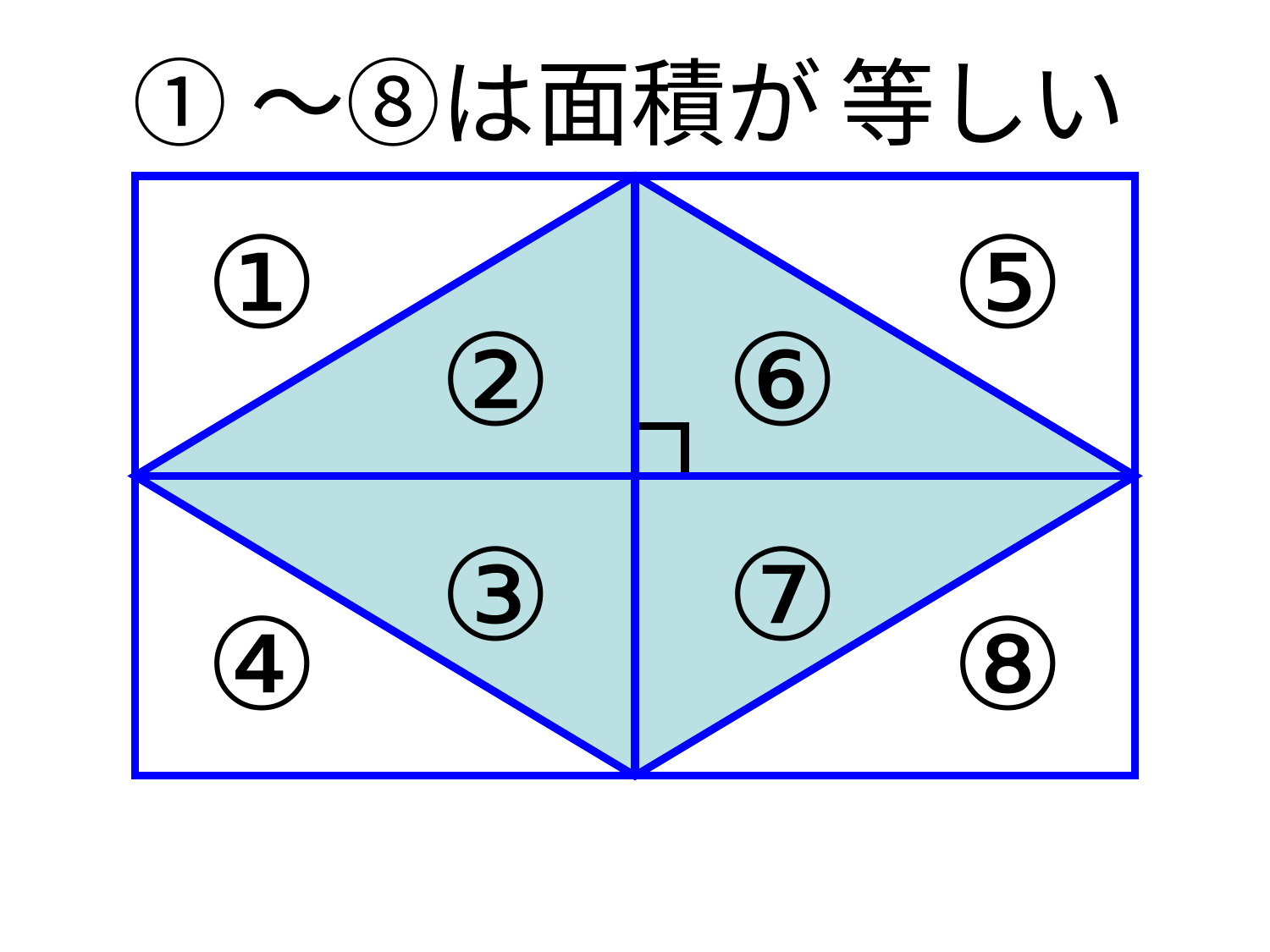

①～⑧は面積が
等しい

①
⑤
②
⑥

③
⑦
④
⑧